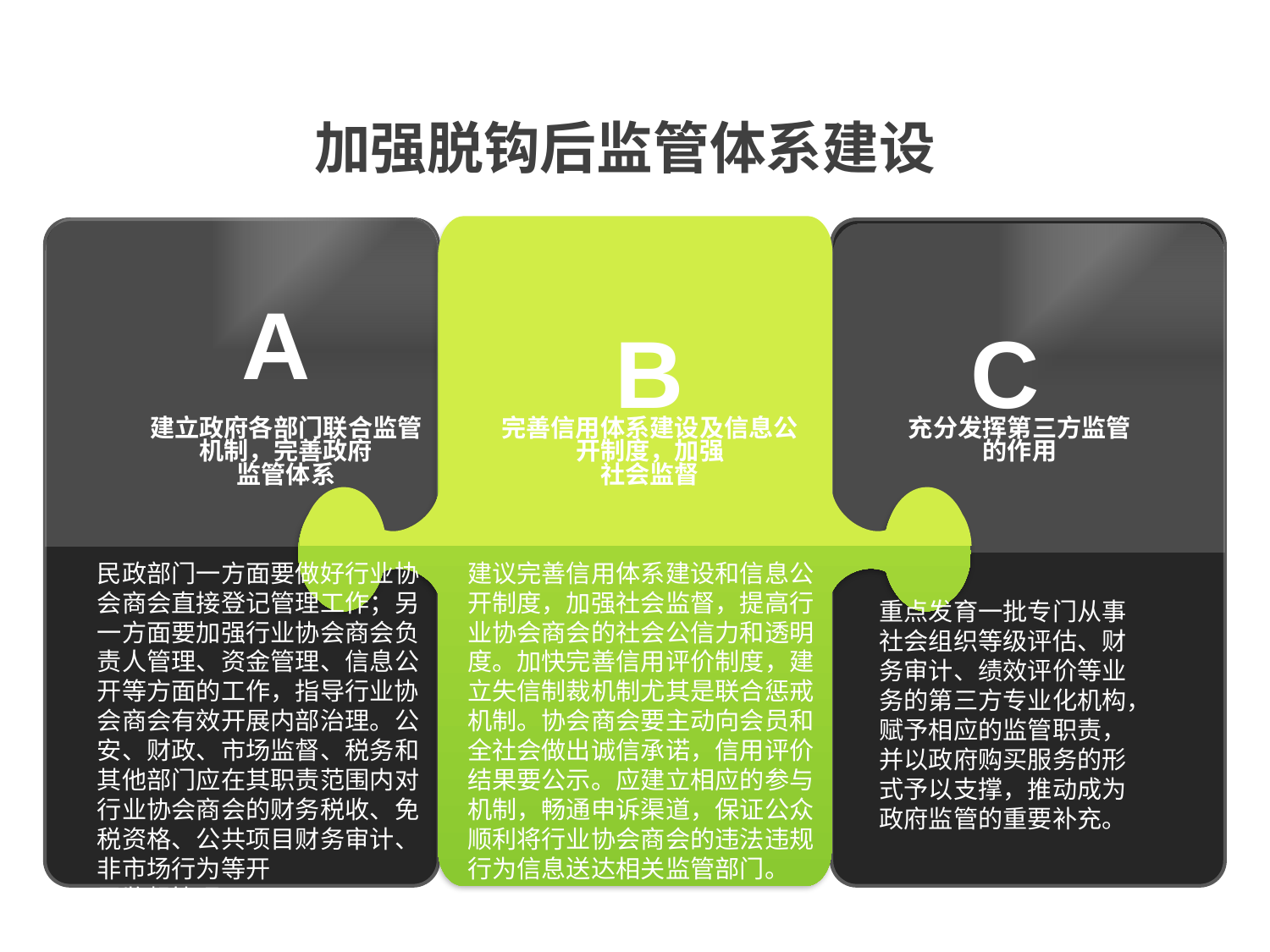

加强脱钩后监管体系建设

A
B
C
建立政府各部门联合监管机制，完善政府
监管体系
完善信用体系建设及信息公开制度，加强
社会监督
充分发挥第三方监管的作用
民政部门一方面要做好行业协会商会直接登记管理工作；另一方面要加强行业协会商会负责人管理、资金管理、信息公开等方面的工作，指导行业协会商会有效开展内部治理。公安、财政、市场监督、税务和其他部门应在其职责范围内对行业协会商会的财务税收、免税资格、公共项目财务审计、非市场行为等开
展监督管理。
建议完善信用体系建设和信息公开制度，加强社会监督，提高行业协会商会的社会公信力和透明度。加快完善信用评价制度，建立失信制裁机制尤其是联合惩戒机制。协会商会要主动向会员和全社会做出诚信承诺，信用评价结果要公示。应建立相应的参与机制，畅通申诉渠道，保证公众顺利将行业协会商会的违法违规行为信息送达相关监管部门。
重点发育一批专门从事社会组织等级评估、财务审计、绩效评价等业务的第三方专业化机构，赋予相应的监管职责，并以政府购买服务的形式予以支撑，推动成为政府监管的重要补充。